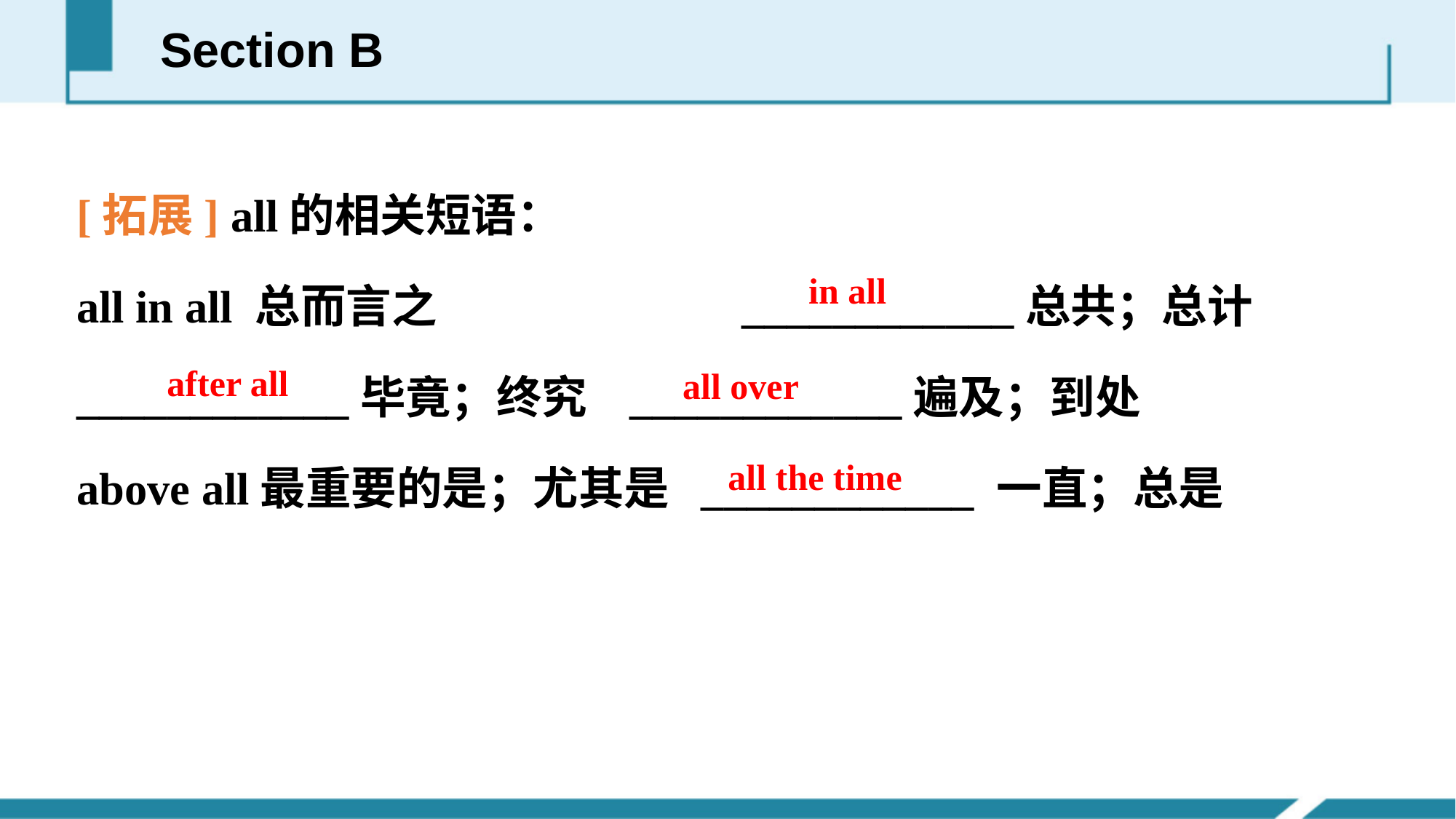

Section B
[拓展] all的相关短语：
all in all 总而言之　　　　　 　 ____________总共；总计
____________毕竟；终究   ____________遍及；到处
above all最重要的是；尤其是  ____________ 一直；总是
in all
after all
all over
all the time